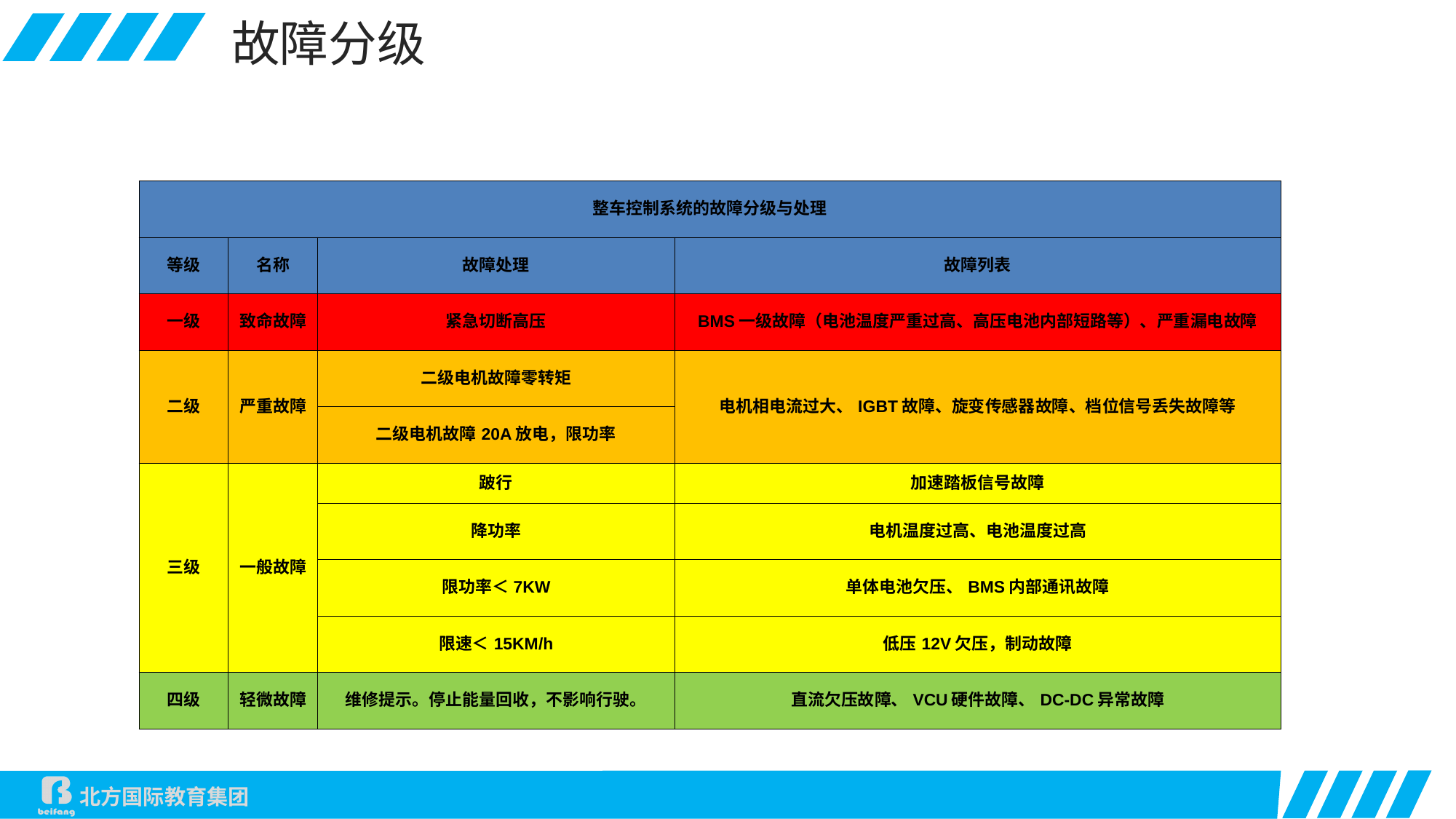

故障分级
| 整车控制系统的故障分级与处理 |  |  |  |
| --- | --- | --- | --- |
| 等级 | 名称 | 故障处理 | 故障列表 |
| 一级 | 致命故障 | 紧急切断高压 | BMS一级故障（电池温度严重过高、高压电池内部短路等）、严重漏电故障 |
| 二级 | 严重故障 | 二级电机故障零转矩 | 电机相电流过大、IGBT故障、旋变传感器故障、档位信号丢失故障等 |
|  |  | 二级电机故障20A放电，限功率 |  |
| 三级 | 一般故障 | 跛行 | 加速踏板信号故障 |
|  |  | 降功率 | 电机温度过高、电池温度过高 |
|  |  | 限功率＜7KW | 单体电池欠压、BMS内部通讯故障 |
|  |  | 限速＜15KM/h | 低压12V欠压，制动故障 |
| 四级 | 轻微故障 | 维修提示。停止能量回收，不影响行驶。 | 直流欠压故障、VCU硬件故障、DC-DC异常故障 |